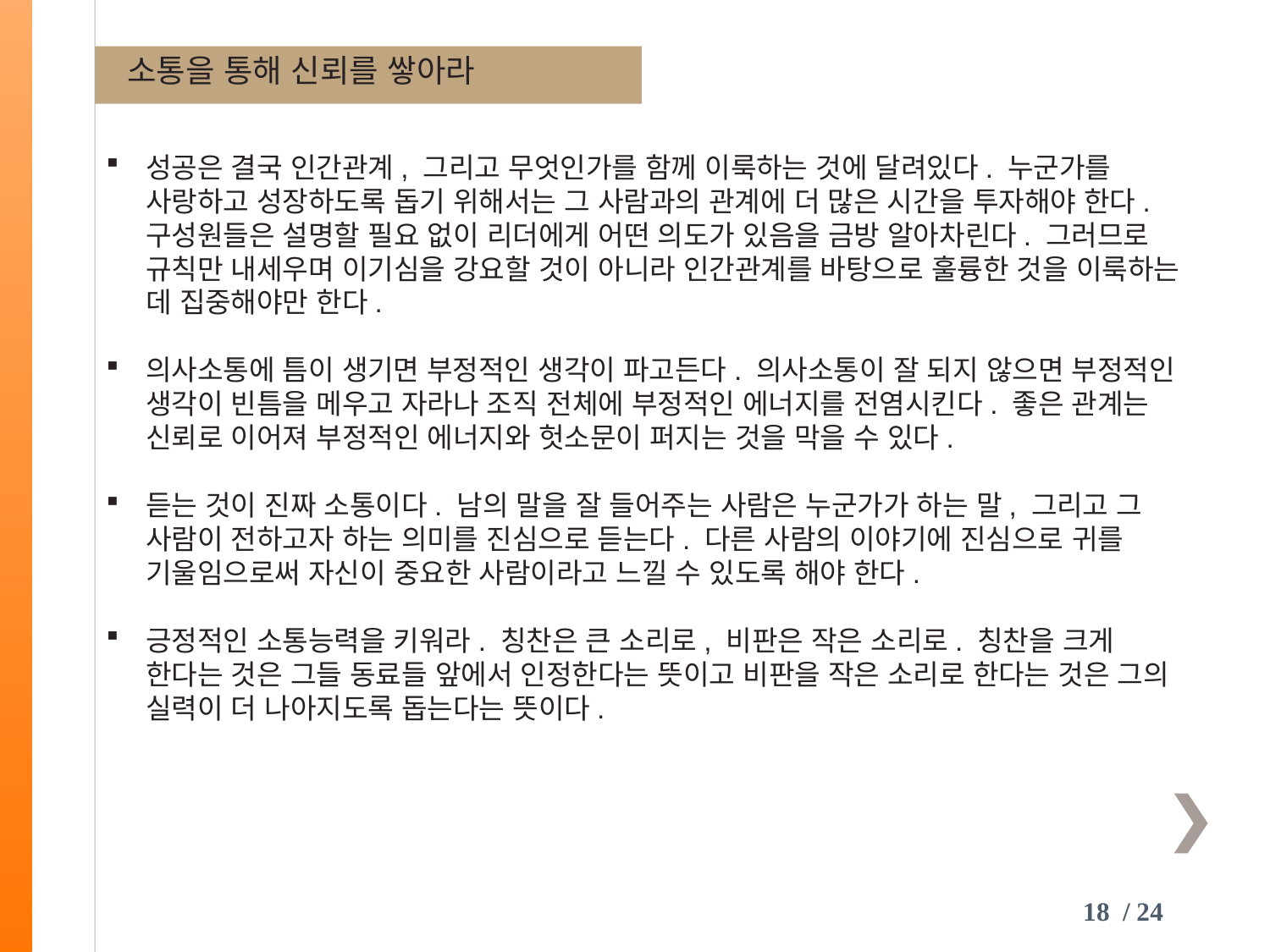

소통을 통해 신뢰를 쌓아라

성공은 결국 인간관계, 그리고 무엇인가를 함께 이룩하는 것에 달려있다. 누군가를 사랑하고 성장하도록 돕기 위해서는 그 사람과의 관계에 더 많은 시간을 투자해야 한다. 구성원들은 설명할 필요 없이 리더에게 어떤 의도가 있음을 금방 알아차린다. 그러므로 규칙만 내세우며 이기심을 강요할 것이 아니라 인간관계를 바탕으로 훌륭한 것을 이룩하는 데 집중해야만 한다.

의사소통에 틈이 생기면 부정적인 생각이 파고든다. 의사소통이 잘 되지 않으면 부정적인 생각이 빈틈을 메우고 자라나 조직 전체에 부정적인 에너지를 전염시킨다. 좋은 관계는 신뢰로 이어져 부정적인 에너지와 헛소문이 퍼지는 것을 막을 수 있다.

듣는 것이 진짜 소통이다. 남의 말을 잘 들어주는 사람은 누군가가 하는 말, 그리고 그 사람이 전하고자 하는 의미를 진심으로 듣는다. 다른 사람의 이야기에 진심으로 귀를 기울임으로써 자신이 중요한 사람이라고 느낄 수 있도록 해야 한다.

긍정적인 소통능력을 키워라. 칭찬은 큰 소리로, 비판은 작은 소리로. 칭찬을 크게 한다는 것은 그들 동료들 앞에서 인정한다는 뜻이고 비판을 작은 소리로 한다는 것은 그의 실력이 더 나아지도록 돕는다는 뜻이다.

18  / 24